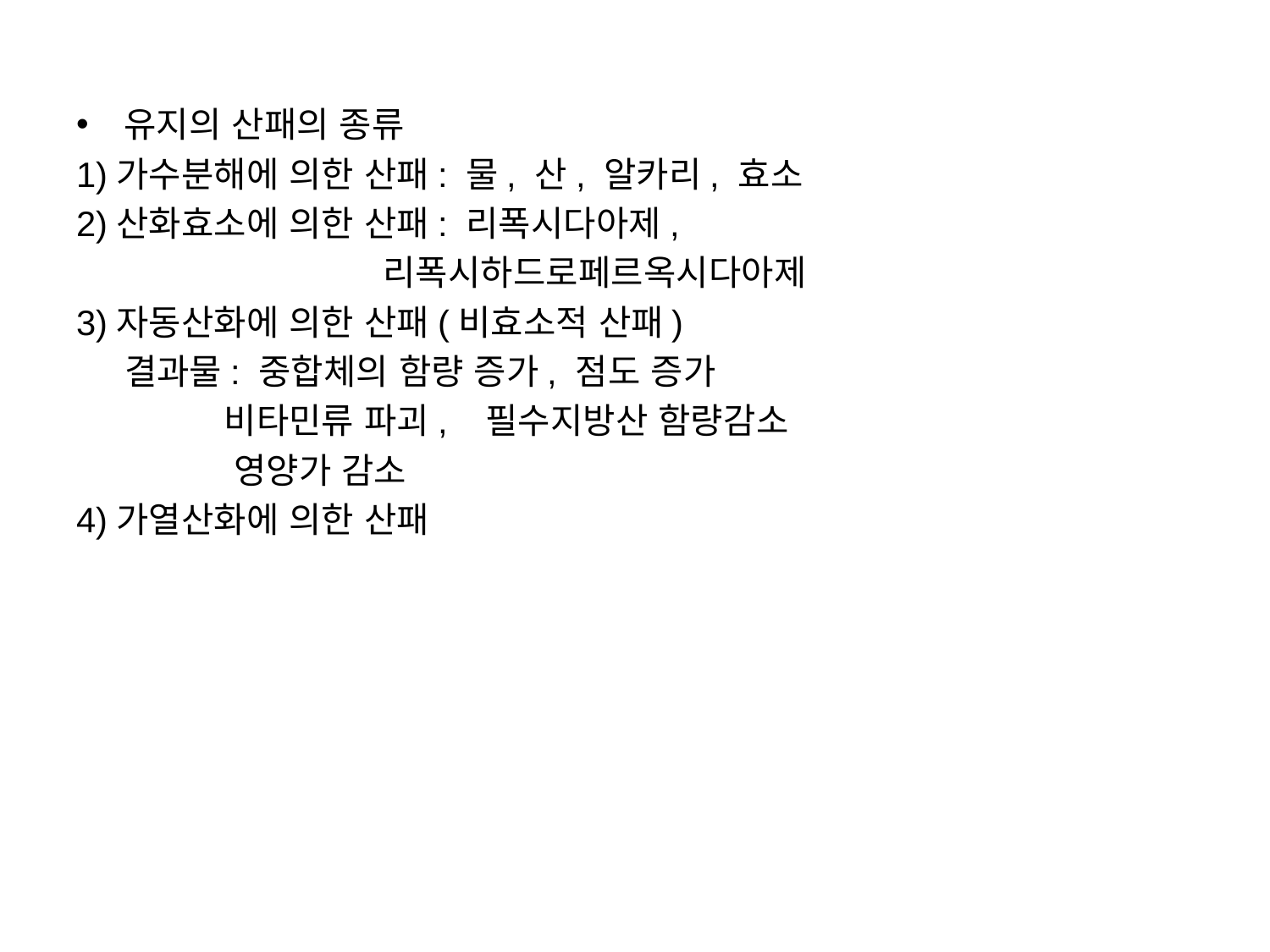

유지의 산패의 종류
1)가수분해에 의한 산패: 물, 산, 알카리, 효소
2)산화효소에 의한 산패: 리폭시다아제,
                              리폭시하드로페르옥시다아제
3)자동산화에 의한 산패(비효소적 산패)
    결과물: 중합체의 함량 증가, 점도 증가
              비타민류 파괴,   필수지방산 함량감소
               영양가 감소
4)가열산화에 의한 산패